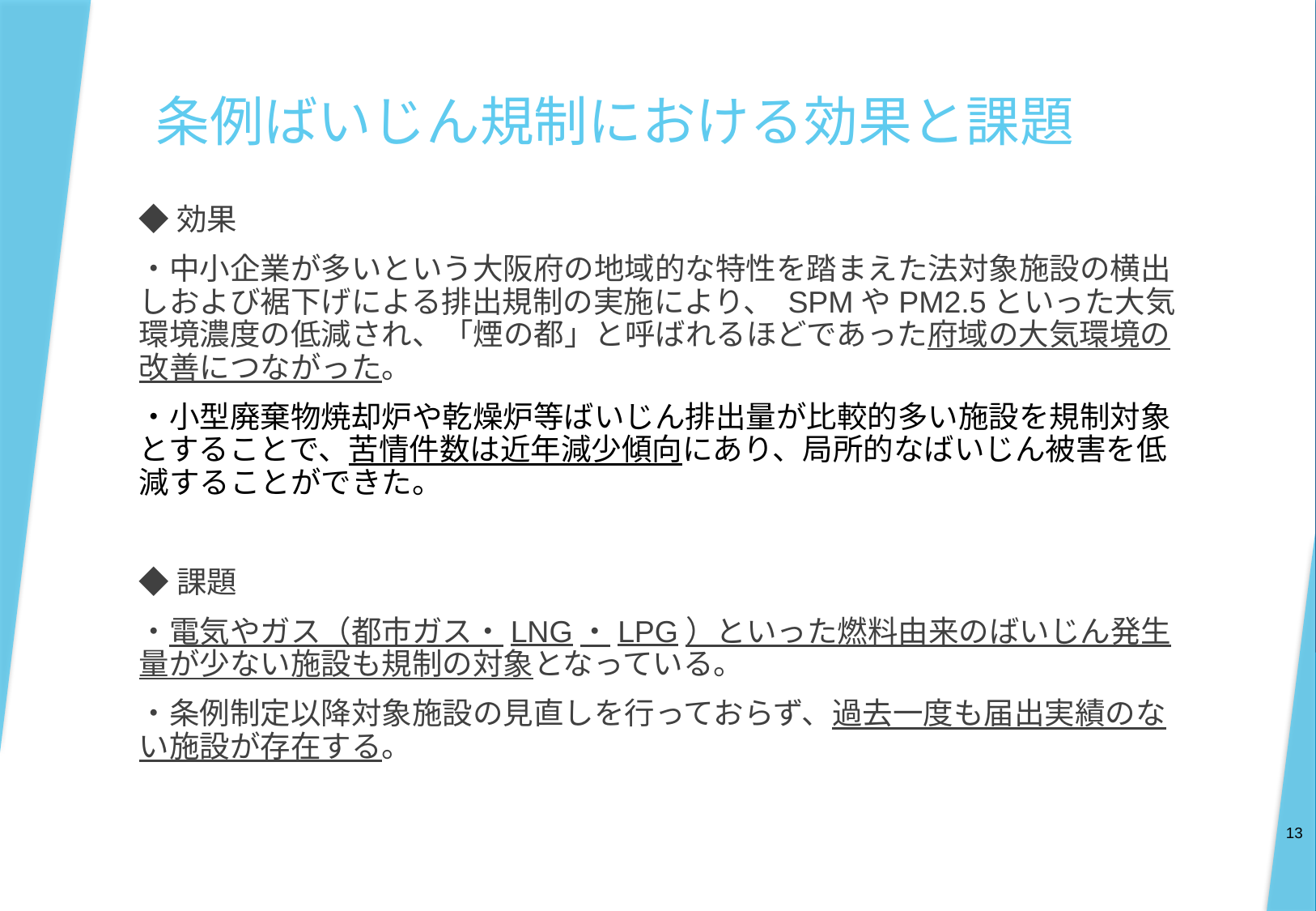

# 条例ばいじん規制における効果と課題
◆効果
・中小企業が多いという大阪府の地域的な特性を踏まえた法対象施設の横出しおよび裾下げによる排出規制の実施により、 SPMやPM2.5といった大気環境濃度の低減され、「煙の都」と呼ばれるほどであった府域の大気環境の改善につながった。
・小型廃棄物焼却炉や乾燥炉等ばいじん排出量が比較的多い施設を規制対象とすることで、苦情件数は近年減少傾向にあり、局所的なばいじん被害を低減することができた。

◆課題
・電気やガス（都市ガス・LNG・LPG）といった燃料由来のばいじん発生量が少ない施設も規制の対象となっている。
・条例制定以降対象施設の見直しを行っておらず、過去一度も届出実績のない施設が存在する。

13